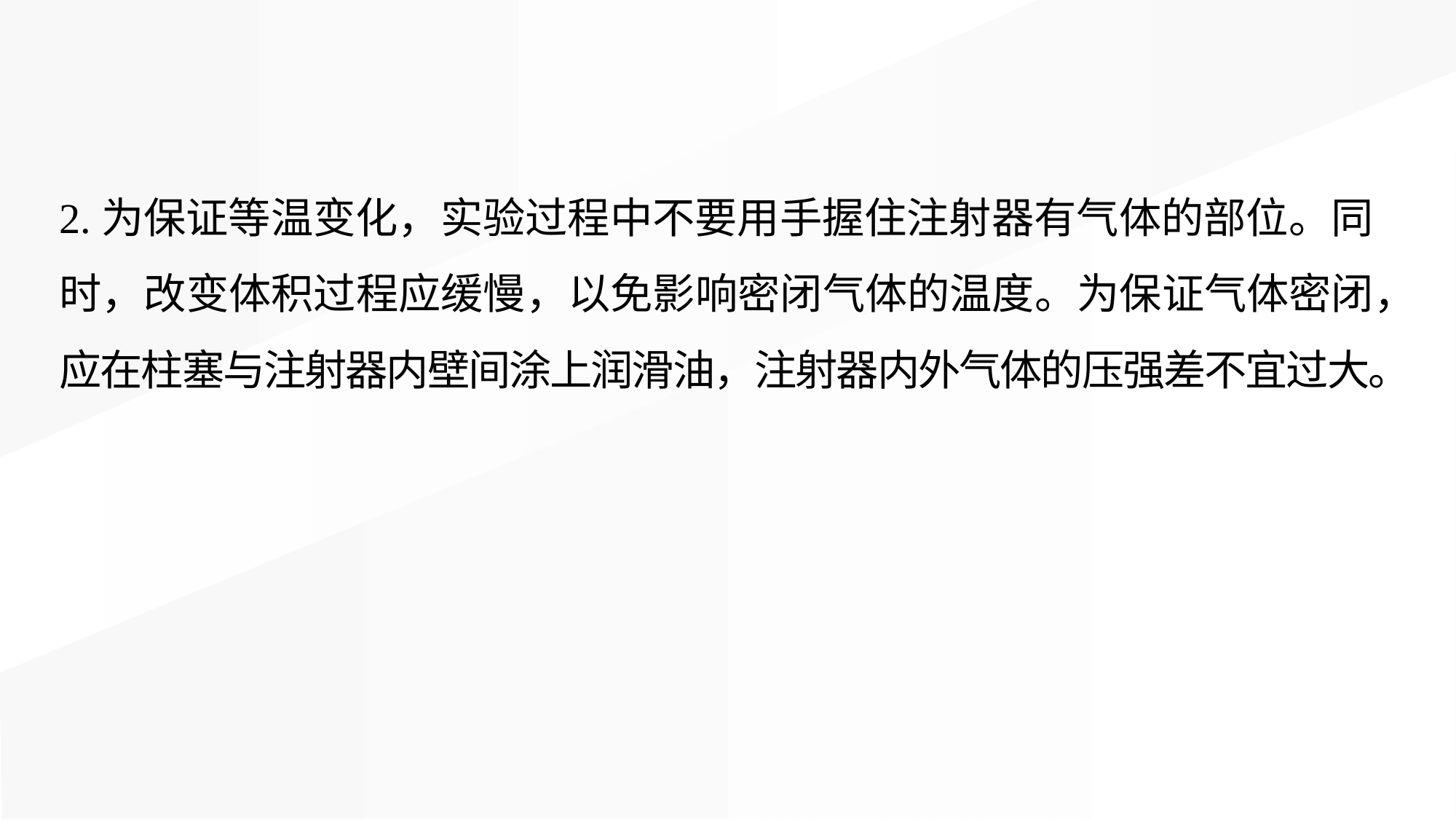

2.为保证等温变化，实验过程中不要用手握住注射器有气体的部位。同时，改变体积过程应缓慢，以免影响密闭气体的温度。为保证气体密闭，应在柱塞与注射器内壁间涂上润滑油，注射器内外气体的压强差不宜过大。